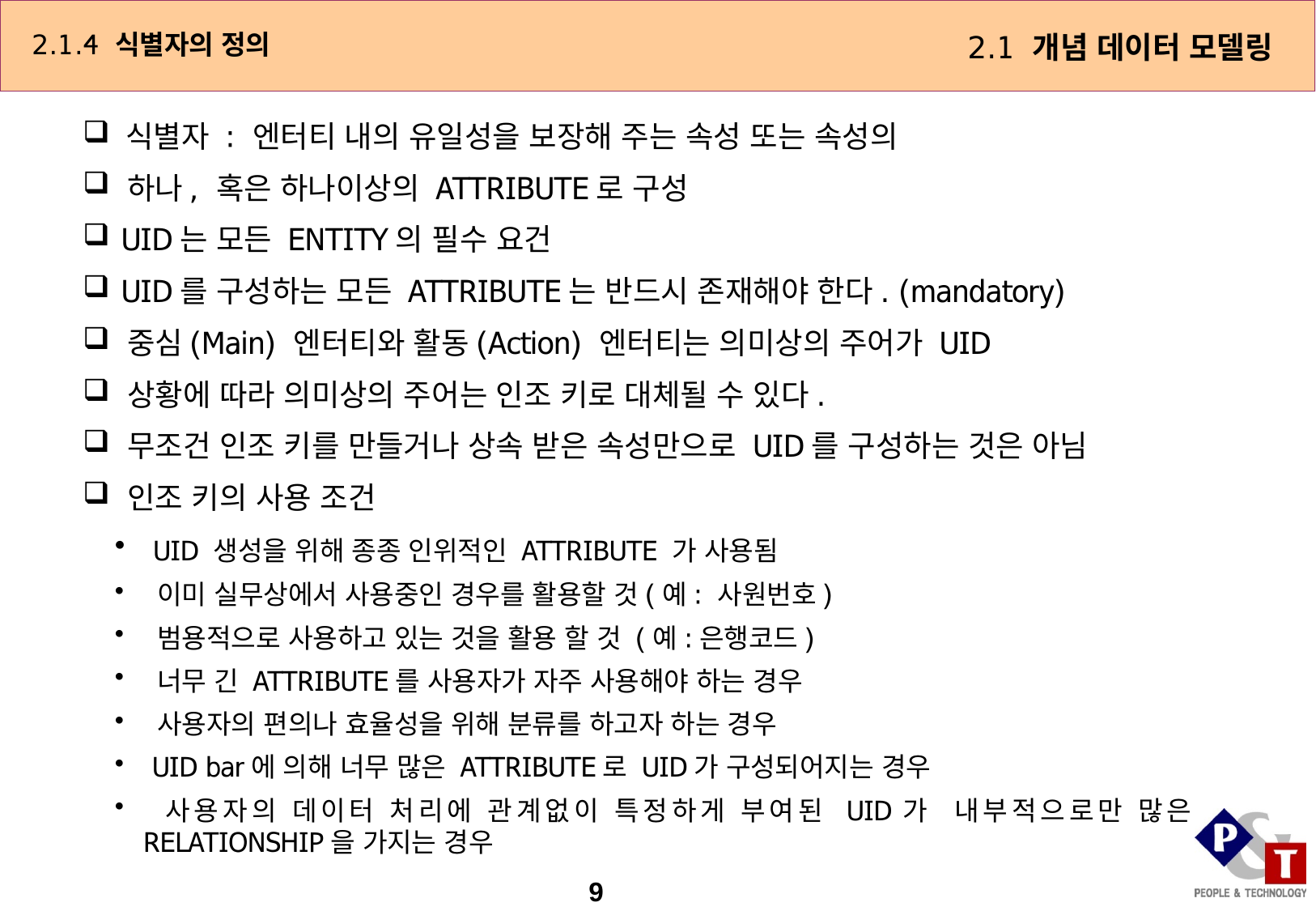

2.1.4 식별자의 정의
2.1 개념 데이터 모델링
 식별자 : 엔터티 내의 유일성을 보장해 주는 속성 또는 속성의
 하나, 혹은 하나이상의 ATTRIBUTE로 구성
 UID는 모든 ENTITY의 필수 요건
 UID를 구성하는 모든 ATTRIBUTE는 반드시 존재해야 한다. (mandatory)
 중심(Main) 엔터티와 활동(Action) 엔터티는 의미상의 주어가 UID
 상황에 따라 의미상의 주어는 인조 키로 대체될 수 있다.
 무조건 인조 키를 만들거나 상속 받은 속성만으로 UID를 구성하는 것은 아님
 인조 키의 사용 조건
 UID 생성을 위해 종종 인위적인 ATTRIBUTE 가 사용됨
 이미 실무상에서 사용중인 경우를 활용할 것(예: 사원번호)
 범용적으로 사용하고 있는 것을 활용 할 것 (예:은행코드)
 너무 긴 ATTRIBUTE를 사용자가 자주 사용해야 하는 경우
 사용자의 편의나 효율성을 위해 분류를 하고자 하는 경우
 UID bar에 의해 너무 많은 ATTRIBUTE로 UID가 구성되어지는 경우
 사용자의 데이터 처리에 관계없이 특정하게 부여된 UID가  내부적으로만 많은 RELATIONSHIP을 가지는 경우